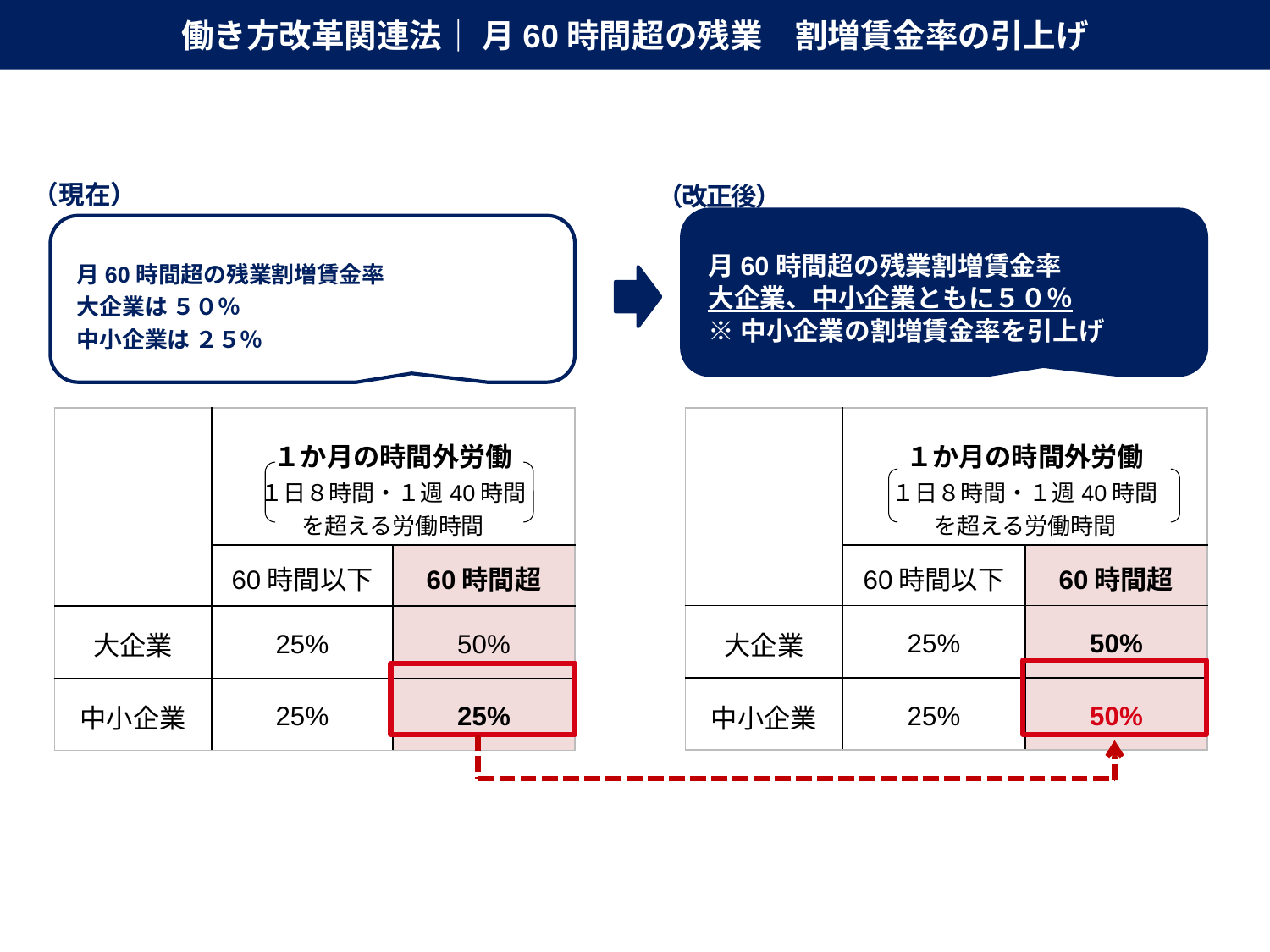

# 働き方改革関連法｜ 月60時間超の残業　割増賃金率の引上げ
（現在）
（改正後）
月60時間超の残業割増賃金率
大企業、中小企業ともに５０％
※中小企業の割増賃金率を引上げ
月60時間超の残業割増賃金率
大企業は ５０％
中小企業は ２５％

|  | １か月の時間外労働 １日８時間・１週40時間 を超える労働時間 |  |
| --- | --- | --- |
|  | 60時間以下 | 60時間超 |
| 大企業 | 25% | 50% |
| 中小企業 | 25% | 25% |
|  | １か月の時間外労働 １日８時間・１週40時間 を超える労働時間 |  |
| --- | --- | --- |
|  | 60時間以下 | 60時間超 |
| 大企業 | 25% | 50% |
| 中小企業 | 25% | 50% |